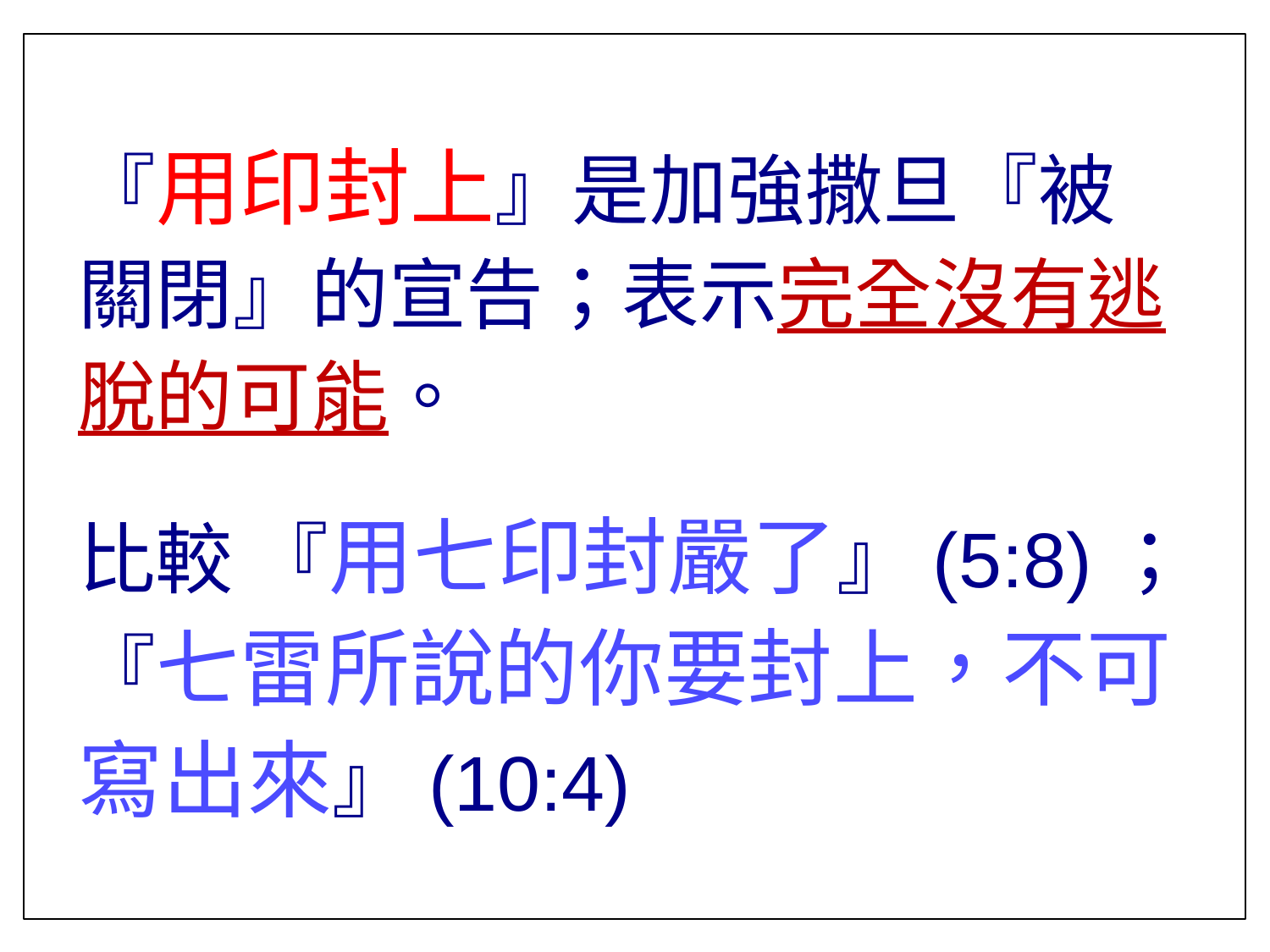

『用印封上』是加強撒旦『被關閉』的宣告；表示完全沒有逃脫的可能。
比較 『用七印封嚴了』(5:8)；『七雷所說的你要封上，不可寫出來』(10:4)